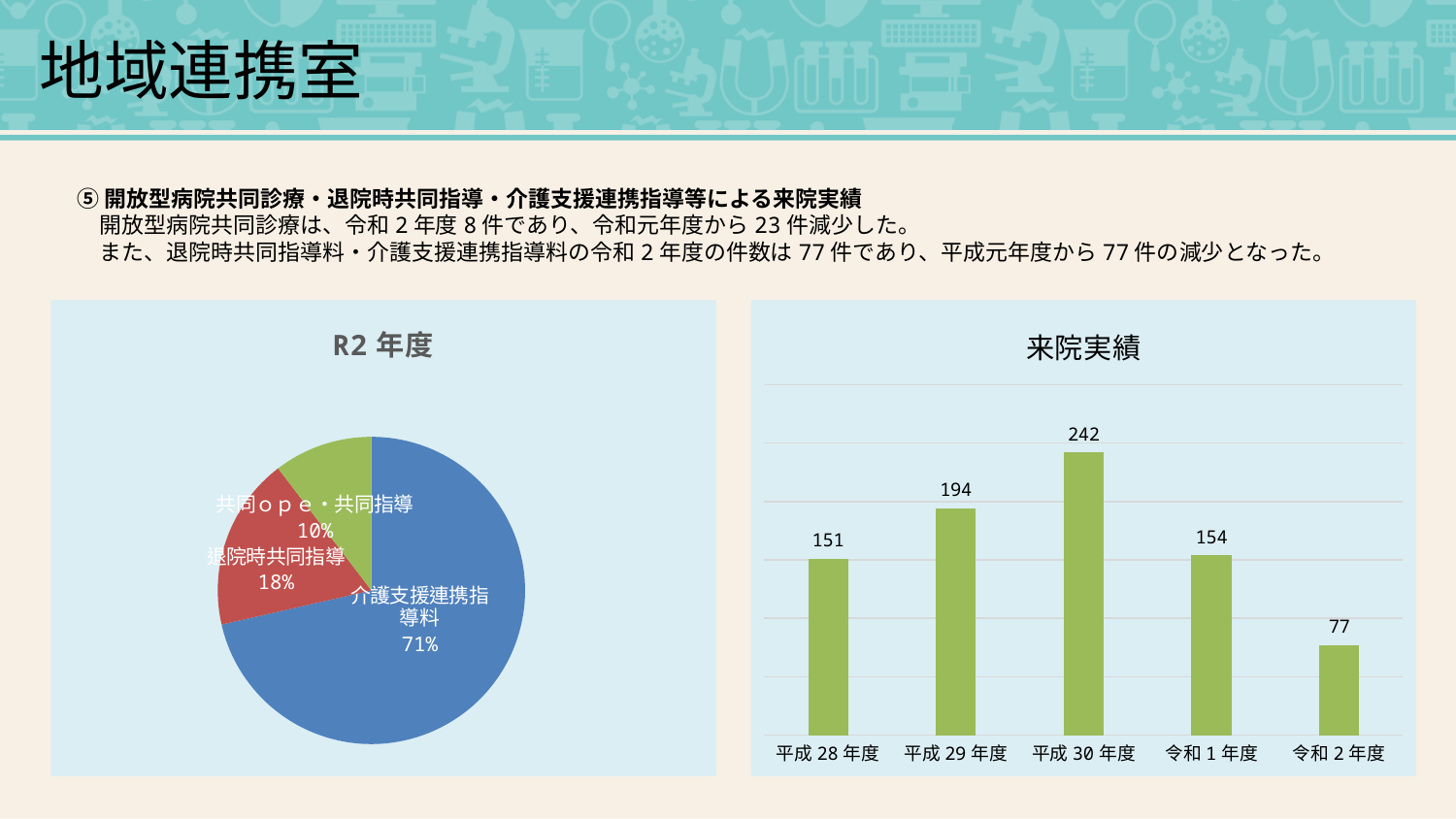

地域連携室
⑤開放型病院共同診療・退院時共同指導・介護支援連携指導等による来院実績
　開放型病院共同診療は、令和2年度8件であり、令和元年度から23件減少した。
　また、退院時共同指導料・介護支援連携指導料の令和2年度の件数は77件であり、平成元年度から77件の減少となった。

### Chart: 来院実績

| Category |  |
|---|---|
| 平成28年度 | 151.0 |
| 平成29年度 | 194.0 |
| 平成30年度 | 242.0 |
| 令和1年度 | 154.0 |
| 令和2年度 | 77.0 |

### Chart: R2年度

| Category |  |
|---|---|
| 介護支援連携指導料 | 55.0 |
| 退院時共同指導 | 14.0 |
| 共同ｏｐｅ・共同指導 | 8.0 |